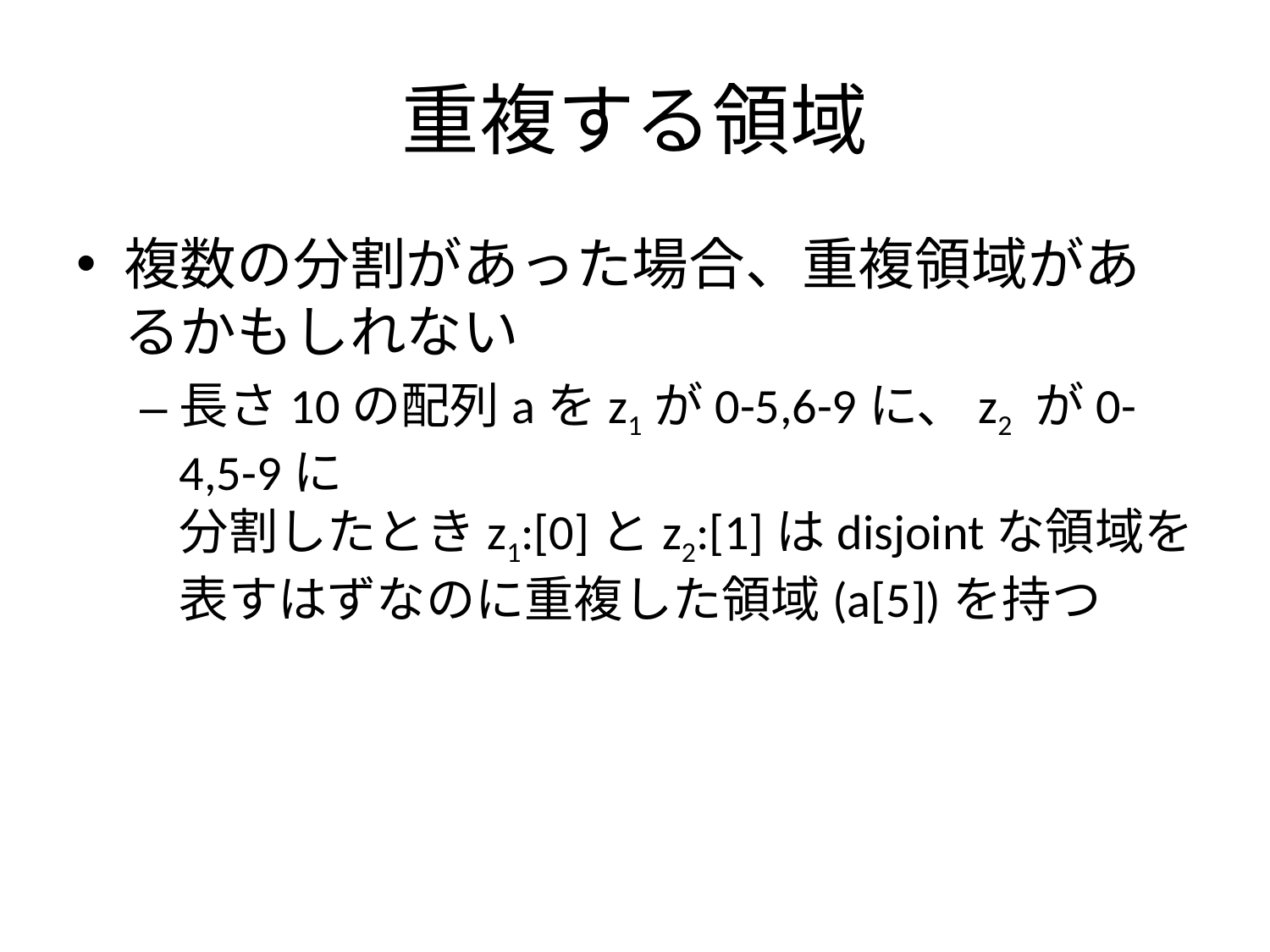

# 重複する領域
複数の分割があった場合、重複領域があるかもしれない
長さ10の配列aをz1が0-5,6-9に、z2 が0-4,5-9に
分割したときz1:[0]とz2:[1]はdisjointな領域を表すはずなのに重複した領域(a[5])を持つ